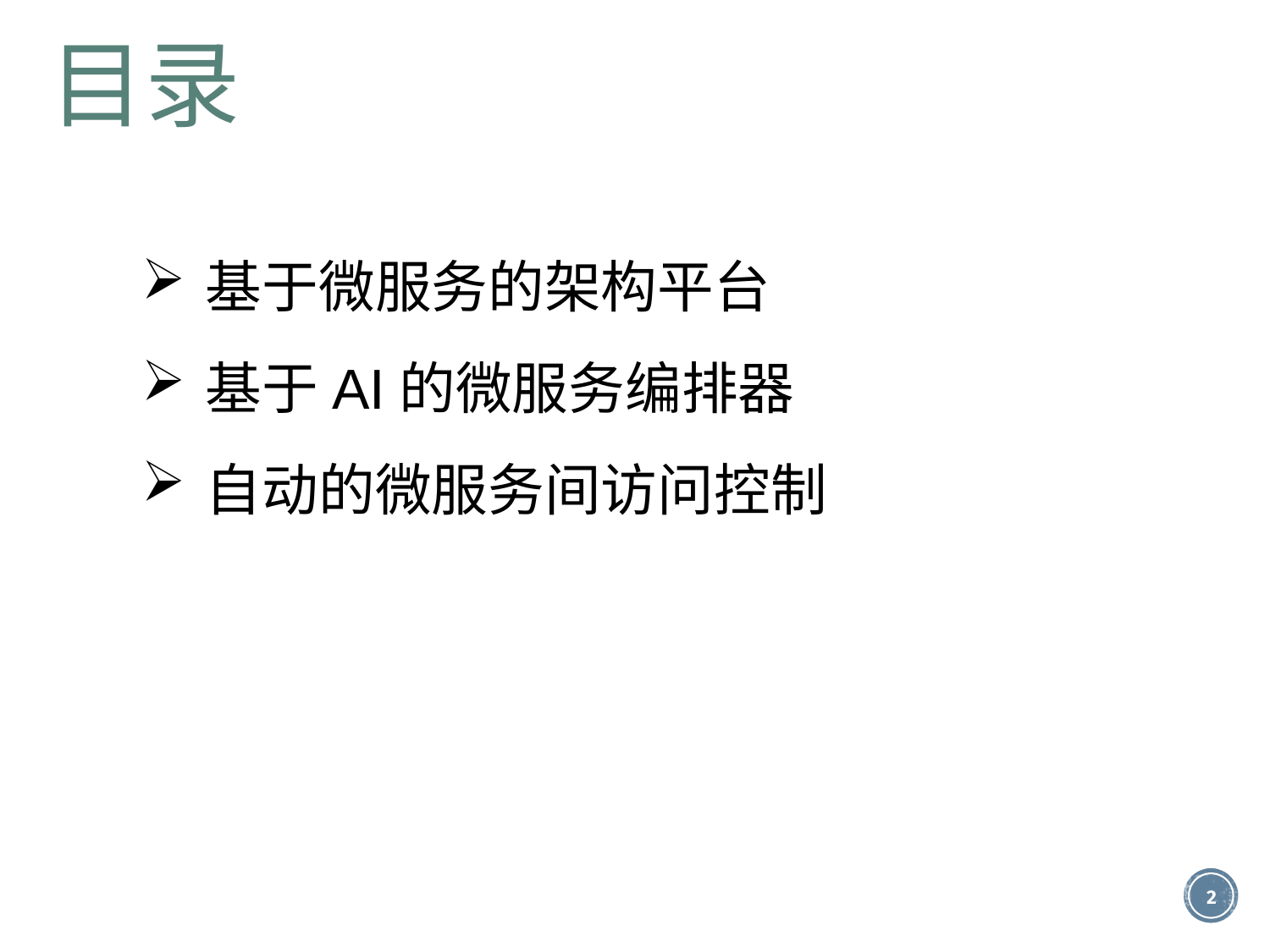

目录
基于微服务的架构平台
基于AI的微服务编排器
自动的微服务间访问控制
2